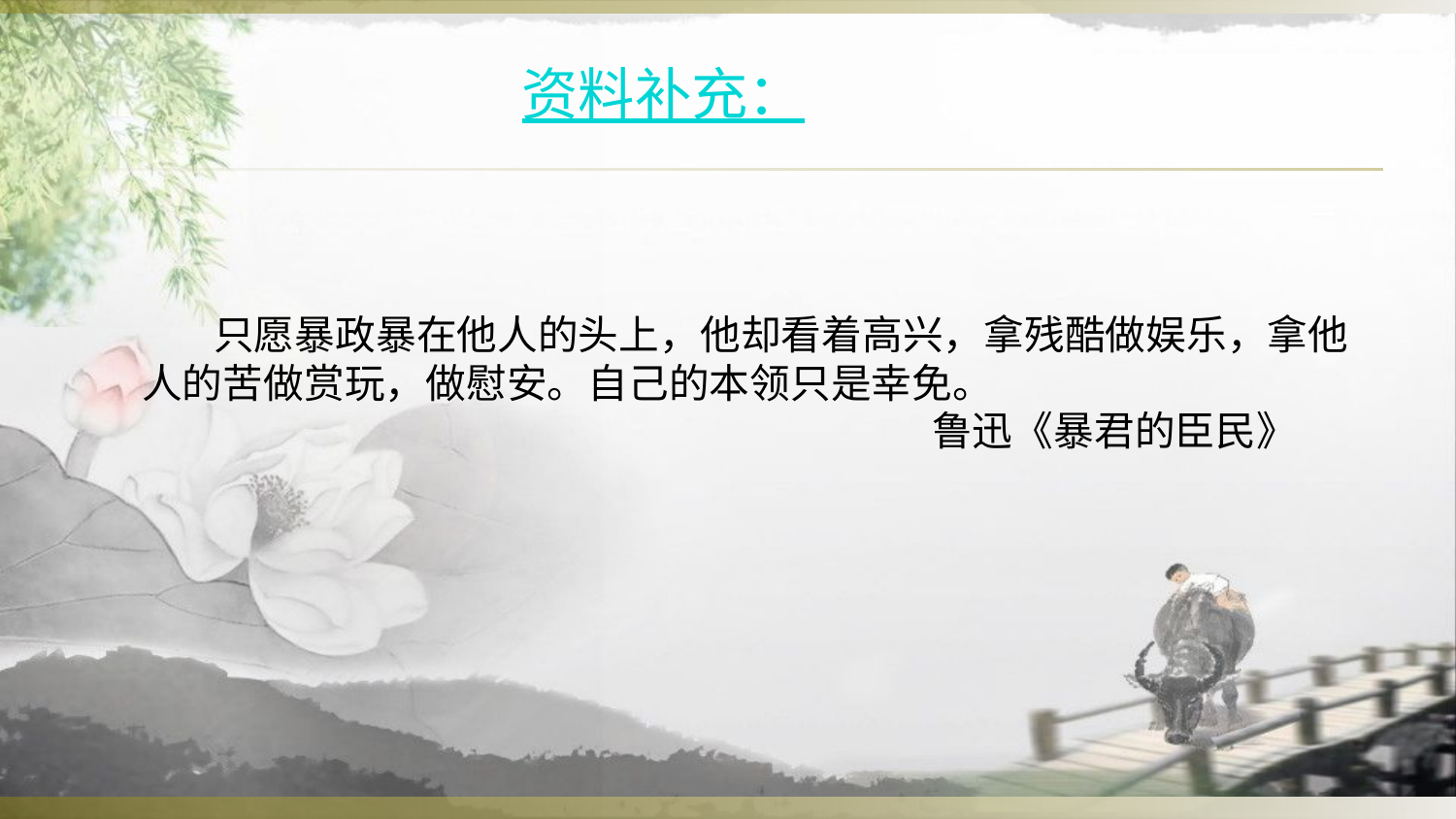

# 资料补充：
             只愿暴政暴在他人的头上，他却看着高兴，拿残酷做娱乐，拿他人的苦做赏玩，做慰安。自己的本领只是幸免。
                                                                                             鲁迅《暴君的臣民》